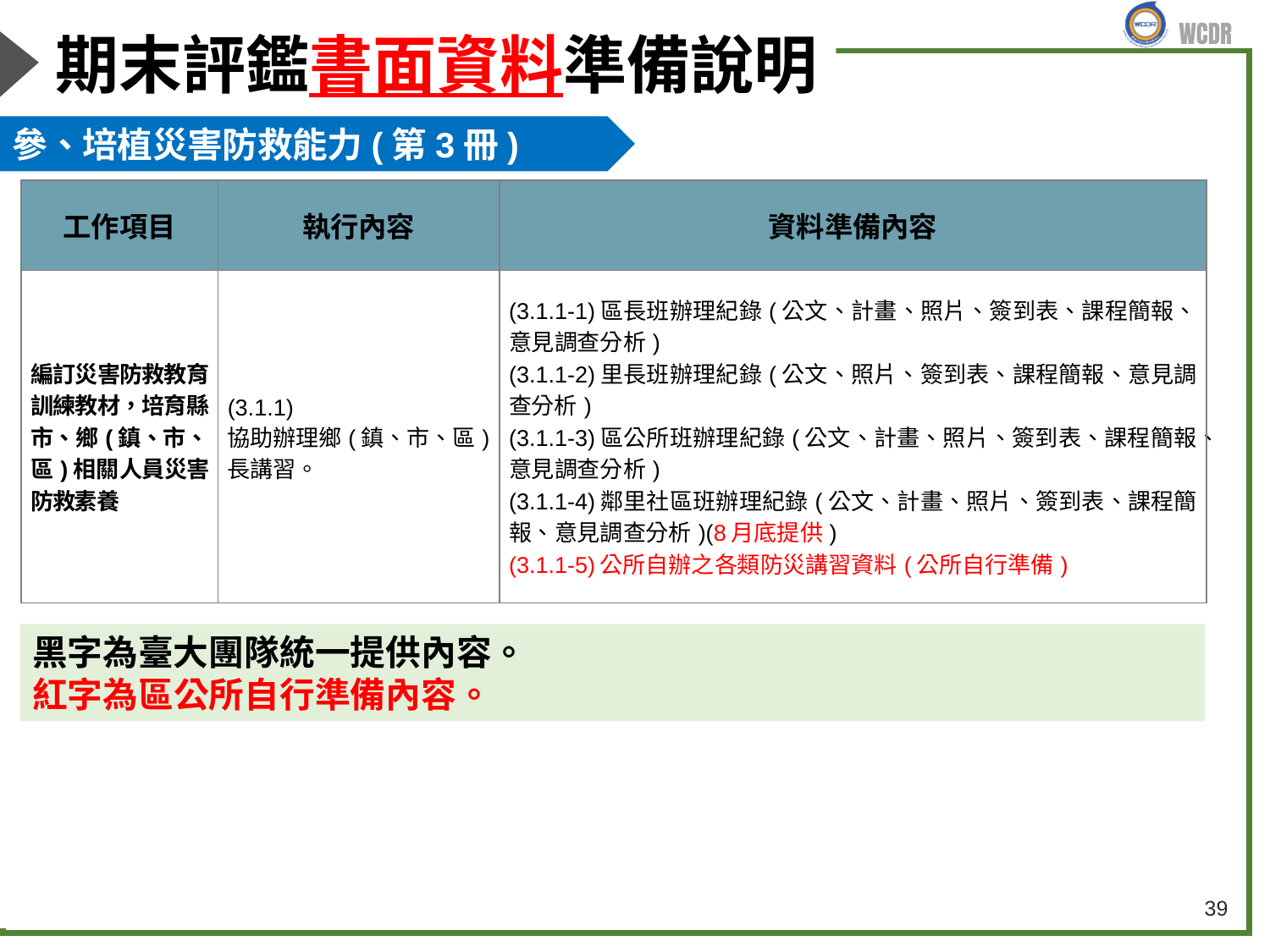

# 期末評鑑書面資料準備說明
參、培植災害防救能力(第3冊)
| 工作項目 | 執行內容 | 資料準備內容 |
| --- | --- | --- |
| 編訂災害防救教育訓練教材，培育縣市、鄉(鎮、市、區)相關人員災害防救素養 | (3.1.1) 協助辦理鄉(鎮、市、區)長講習。 | (3.1.1-1)區長班辦理紀錄(公文、計畫、照片、簽到表、課程簡報、意見調查分析) (3.1.1-2)里長班辦理紀錄(公文、照片、簽到表、課程簡報、意見調查分析) (3.1.1-3)區公所班辦理紀錄(公文、計畫、照片、簽到表、課程簡報、意見調查分析) (3.1.1-4)鄰里社區班辦理紀錄(公文、計畫、照片、簽到表、課程簡報、意見調查分析)(8月底提供) (3.1.1-5)公所自辦之各類防災講習資料(公所自行準備) |
黑字為臺大團隊統一提供內容。
紅字為區公所自行準備內容。
39